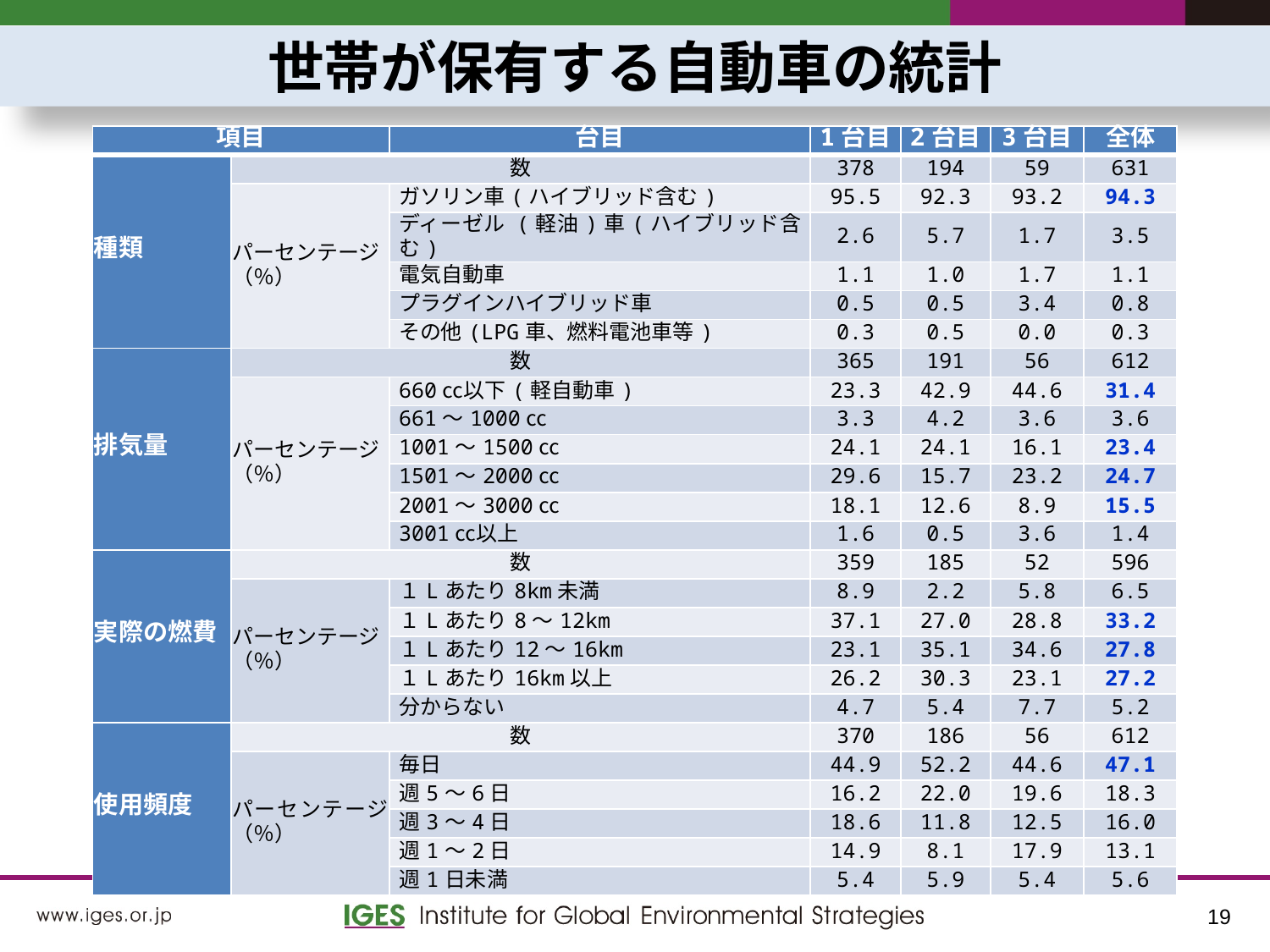

世帯が保有する自動車の統計
| 項目 |  | 台目 | 1台目 | 2台目 | 3台目 | 全体 |
| --- | --- | --- | --- | --- | --- | --- |
| 種類 | 数 |  | 378 | 194 | 59 | 631 |
|  | パーセンテージ（％） | ガソリン車(ハイブリッド含む) | 95.5 | 92.3 | 93.2 | 94.3 |
|  |  | ディーゼル (軽油)車(ハイブリッド含む) | 2.6 | 5.7 | 1.7 | 3.5 |
|  |  | 電気自動車 | 1.1 | 1.0 | 1.7 | 1.1 |
|  |  | プラグインハイブリッド車 | 0.5 | 0.5 | 3.4 | 0.8 |
|  |  | その他(LPG車、燃料電池車等) | 0.3 | 0.5 | 0.0 | 0.3 |
| 排気量 | 数 |  | 365 | 191 | 56 | 612 |
|  | パーセンテージ（％） | 660㏄以下(軽自動車) | 23.3 | 42.9 | 44.6 | 31.4 |
|  |  | 661〜1000㏄ | 3.3 | 4.2 | 3.6 | 3.6 |
|  |  | 1001〜1500㏄ | 24.1 | 24.1 | 16.1 | 23.4 |
|  |  | 1501〜2000㏄ | 29.6 | 15.7 | 23.2 | 24.7 |
|  |  | 2001〜3000㏄ | 18.1 | 12.6 | 8.9 | 15.5 |
|  |  | 3001㏄以上 | 1.6 | 0.5 | 3.6 | 1.4 |
| 実際の燃費 | 数 |  | 359 | 185 | 52 | 596 |
|  | パーセンテージ（％） | １Lあたり8km未満 | 8.9 | 2.2 | 5.8 | 6.5 |
|  |  | １Lあたり8〜12km | 37.1 | 27.0 | 28.8 | 33.2 |
|  |  | １Lあたり12〜16km | 23.1 | 35.1 | 34.6 | 27.8 |
|  |  | １Lあたり16km以上 | 26.2 | 30.3 | 23.1 | 27.2 |
|  |  | 分からない | 4.7 | 5.4 | 7.7 | 5.2 |
| 使用頻度 | 数 |  | 370 | 186 | 56 | 612 |
|  | パーセンテージ（％） | 毎日 | 44.9 | 52.2 | 44.6 | 47.1 |
|  |  | 週5〜6日 | 16.2 | 22.0 | 19.6 | 18.3 |
|  |  | 週3〜4日 | 18.6 | 11.8 | 12.5 | 16.0 |
|  |  | 週1〜2日 | 14.9 | 8.1 | 17.9 | 13.1 |
|  |  | 週1日未満 | 5.4 | 5.9 | 5.4 | 5.6 |